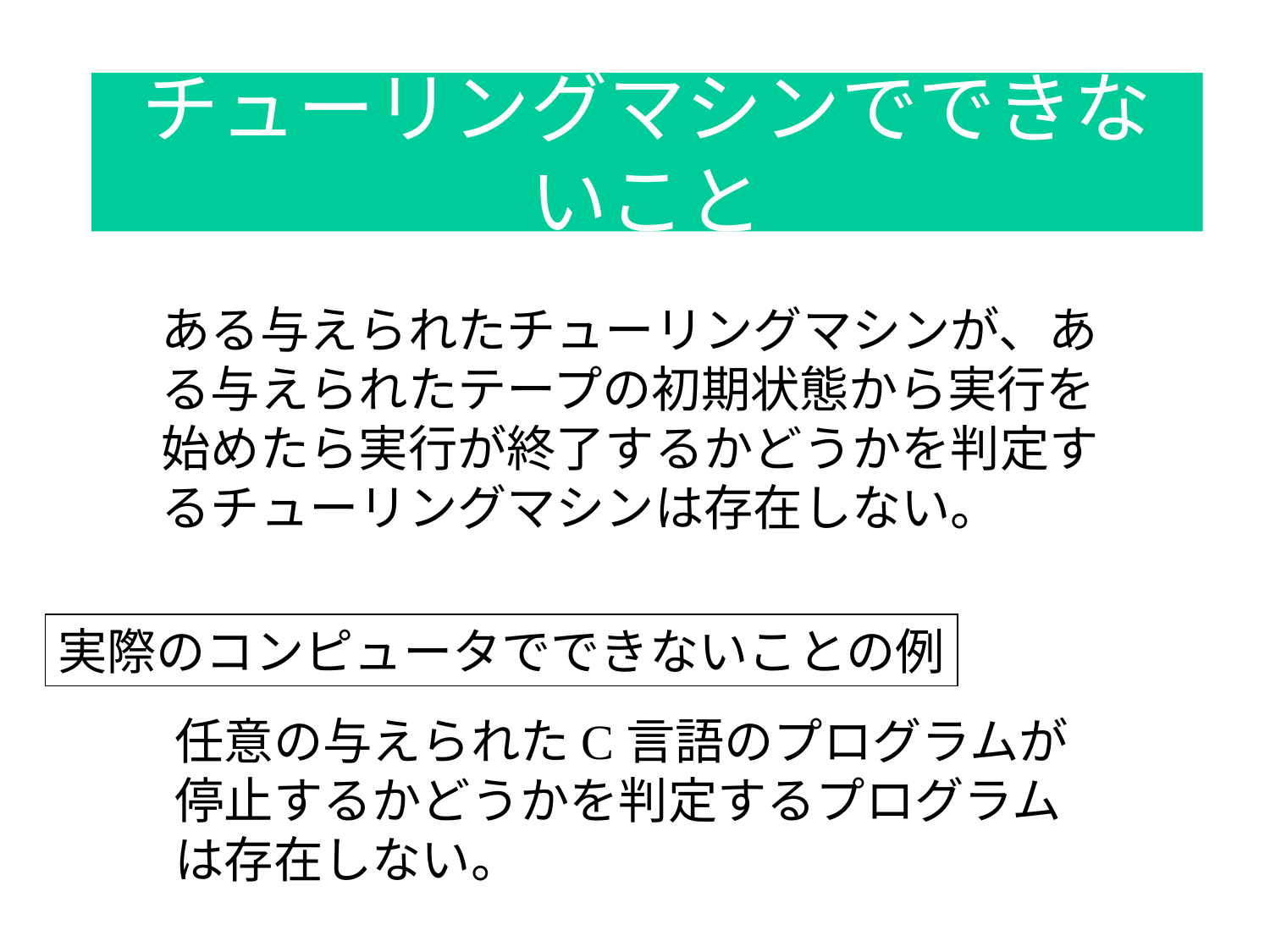

# チューリングマシンでできないこと
ある与えられたチューリングマシンが、ある与えられたテープの初期状態から実行を始めたら実行が終了するかどうかを判定するチューリングマシンは存在しない。
実際のコンピュータでできないことの例
任意の与えられたC言語のプログラムが停止するかどうかを判定するプログラムは存在しない。